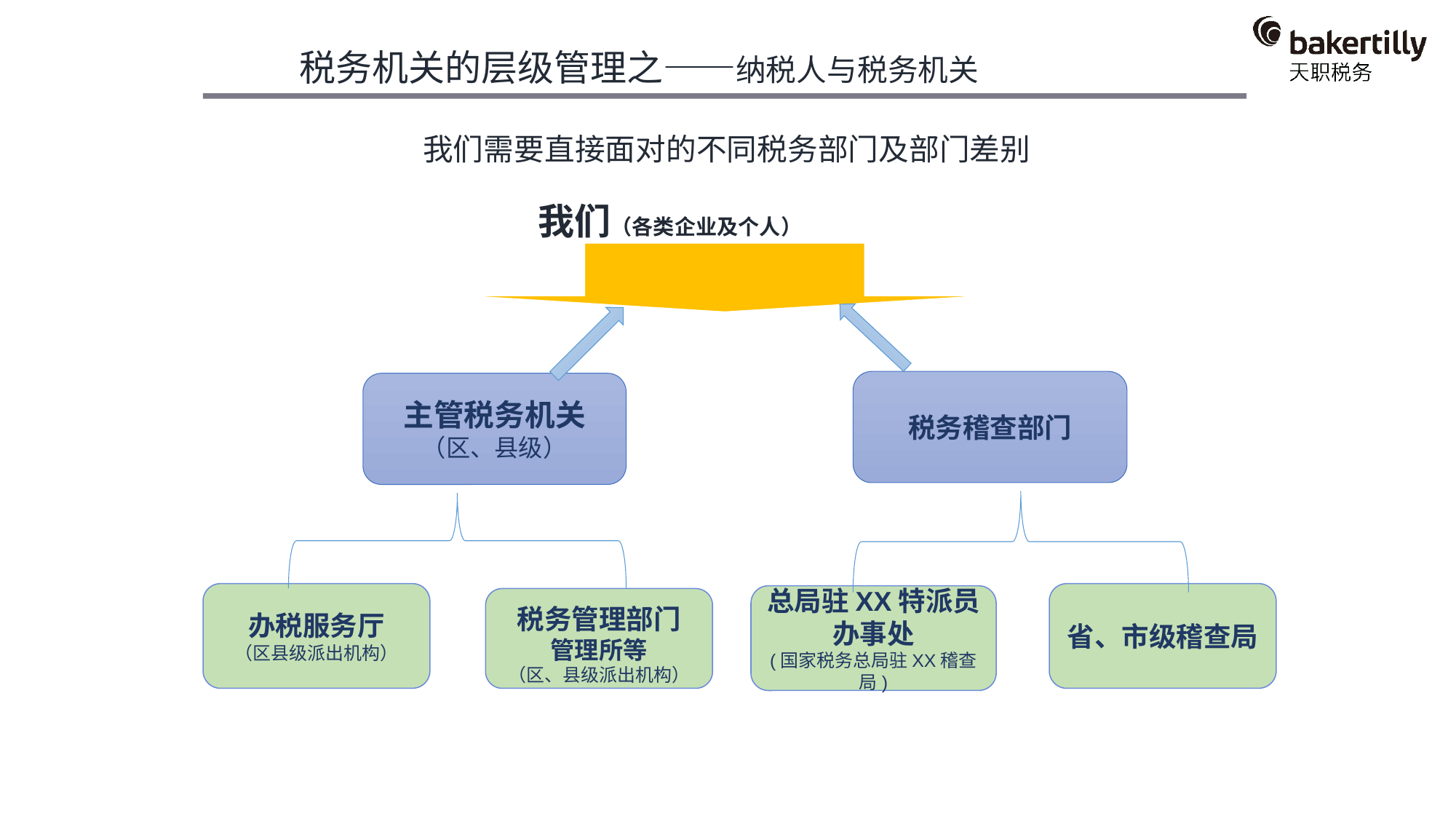

税务机关的层级管理之——纳税人与税务机关

我们需要直接面对的不同税务部门及部门差别
                我们（各类企业及个人）

税务稽查部门
主管税务机关
（区、县级）
办税服务厅
（区县级派出机构）
省、市级稽查局
总局驻XX特派员
办事处
(国家税务总局驻XX稽查局)

税务管理部门
管理所等
（区、县级派出机构）